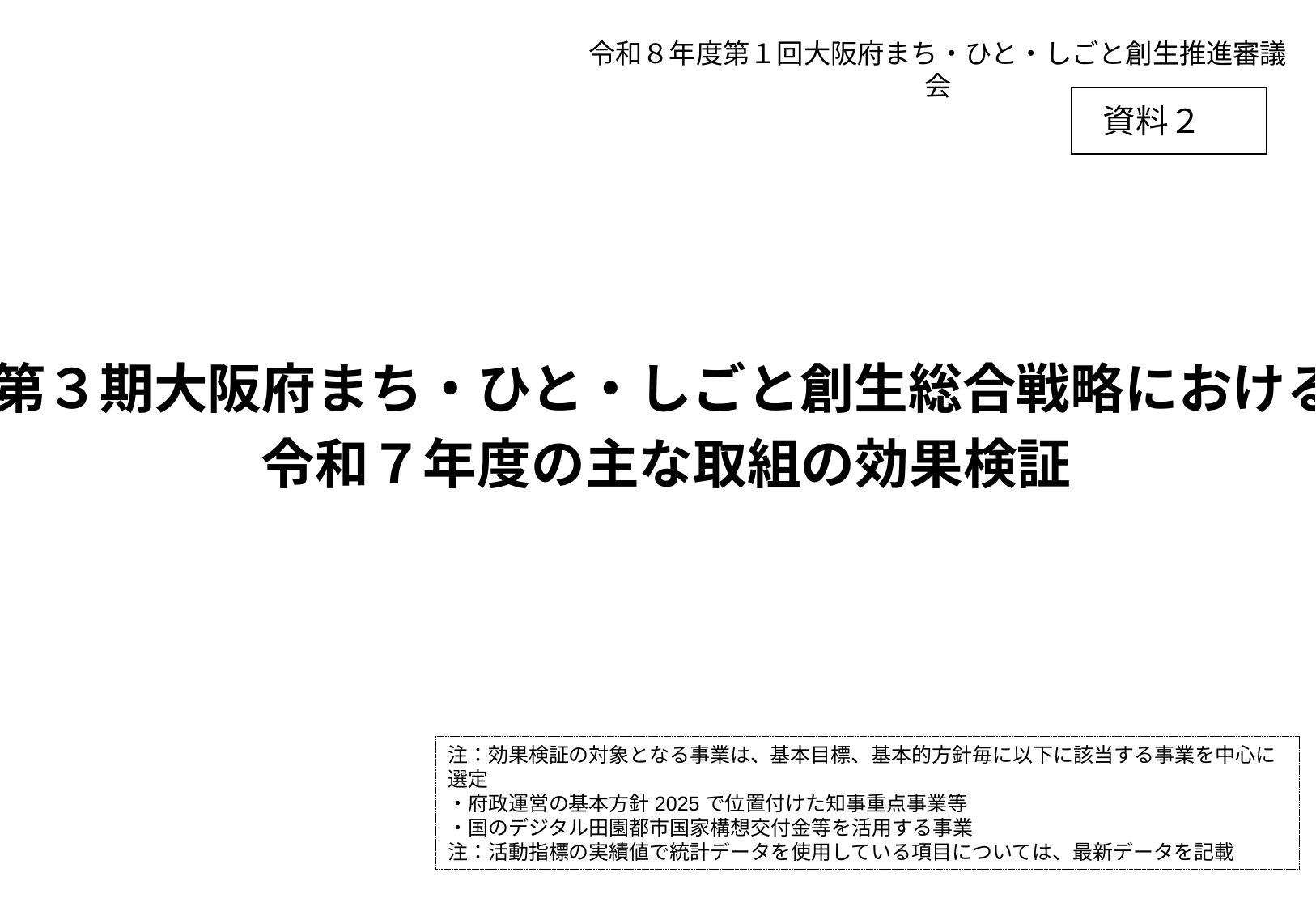

令和８年度第１回大阪府まち・ひと・しごと創生推進審議会
資料２
第３期大阪府まち・ひと・しごと創生総合戦略における
令和７年度の主な取組の効果検証
注：効果検証の対象となる事業は、基本目標、基本的方針毎に以下に該当する事業を中心に選定
・府政運営の基本方針2025で位置付けた知事重点事業等
・国のデジタル田園都市国家構想交付金等を活用する事業
注：活動指標の実績値で統計データを使用している項目については、最新データを記載